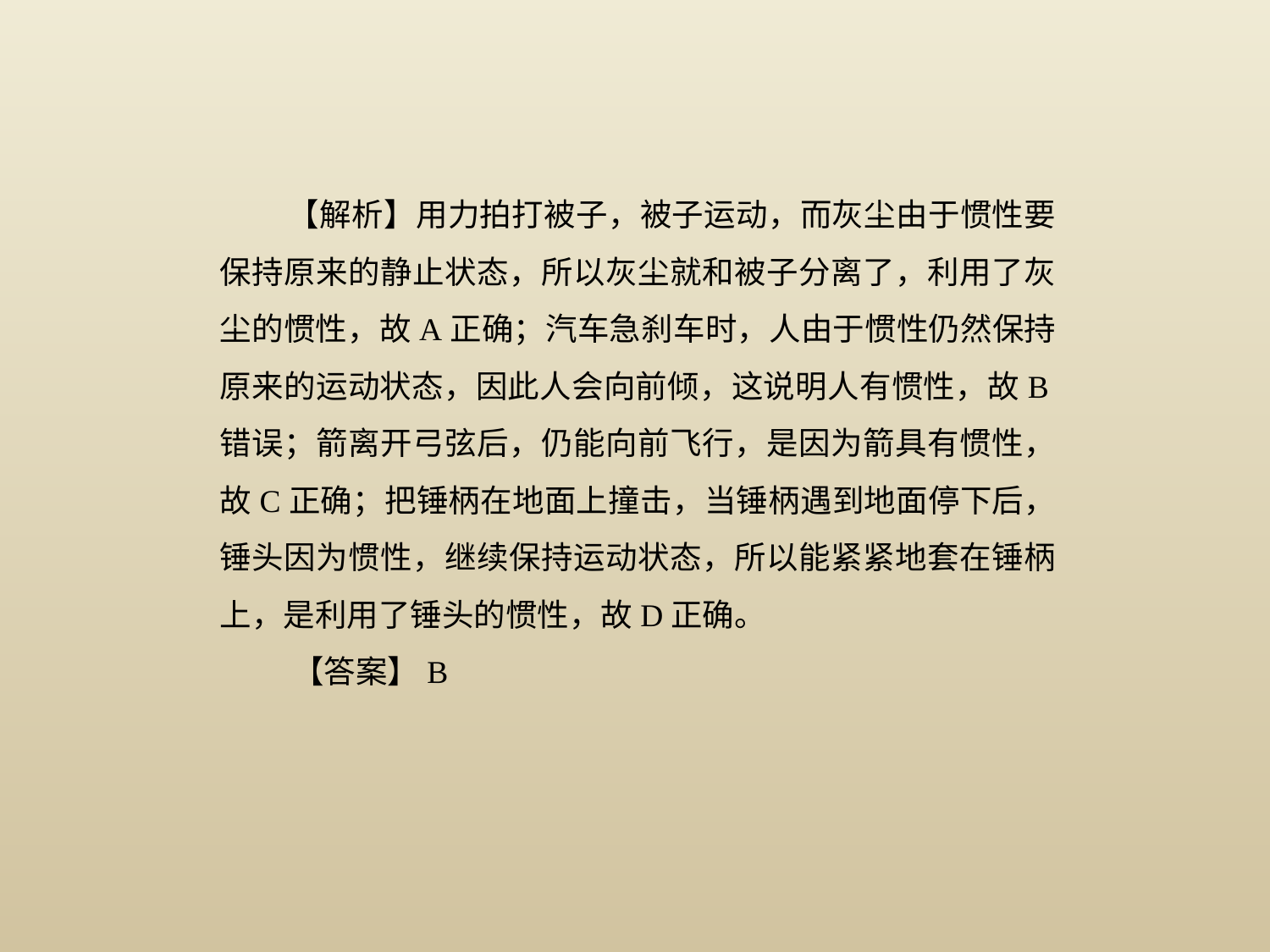

【解析】用力拍打被子，被子运动，而灰尘由于惯性要保持原来的静止状态，所以灰尘就和被子分离了，利用了灰尘的惯性，故A正确；汽车急刹车时，人由于惯性仍然保持原来的运动状态，因此人会向前倾，这说明人有惯性，故B错误；箭离开弓弦后，仍能向前飞行，是因为箭具有惯性，故C正确；把锤柄在地面上撞击，当锤柄遇到地面停下后，锤头因为惯性，继续保持运动状态，所以能紧紧地套在锤柄上，是利用了锤头的惯性，故D正确。
         【答案】B